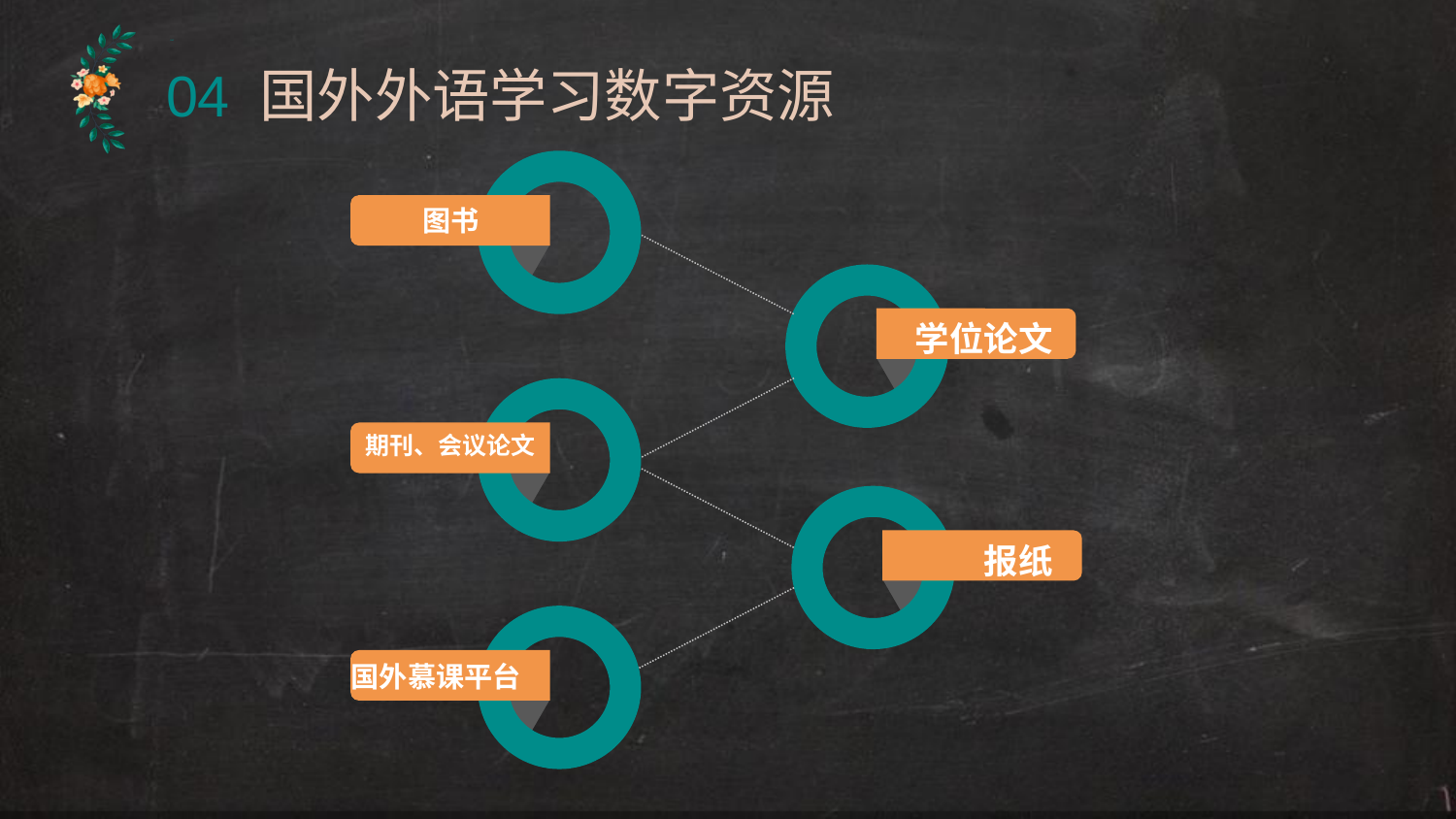

PART
04 国外外语学习数字资源

图书

学位论文

期刊、会议论文

报纸

国外慕课平台